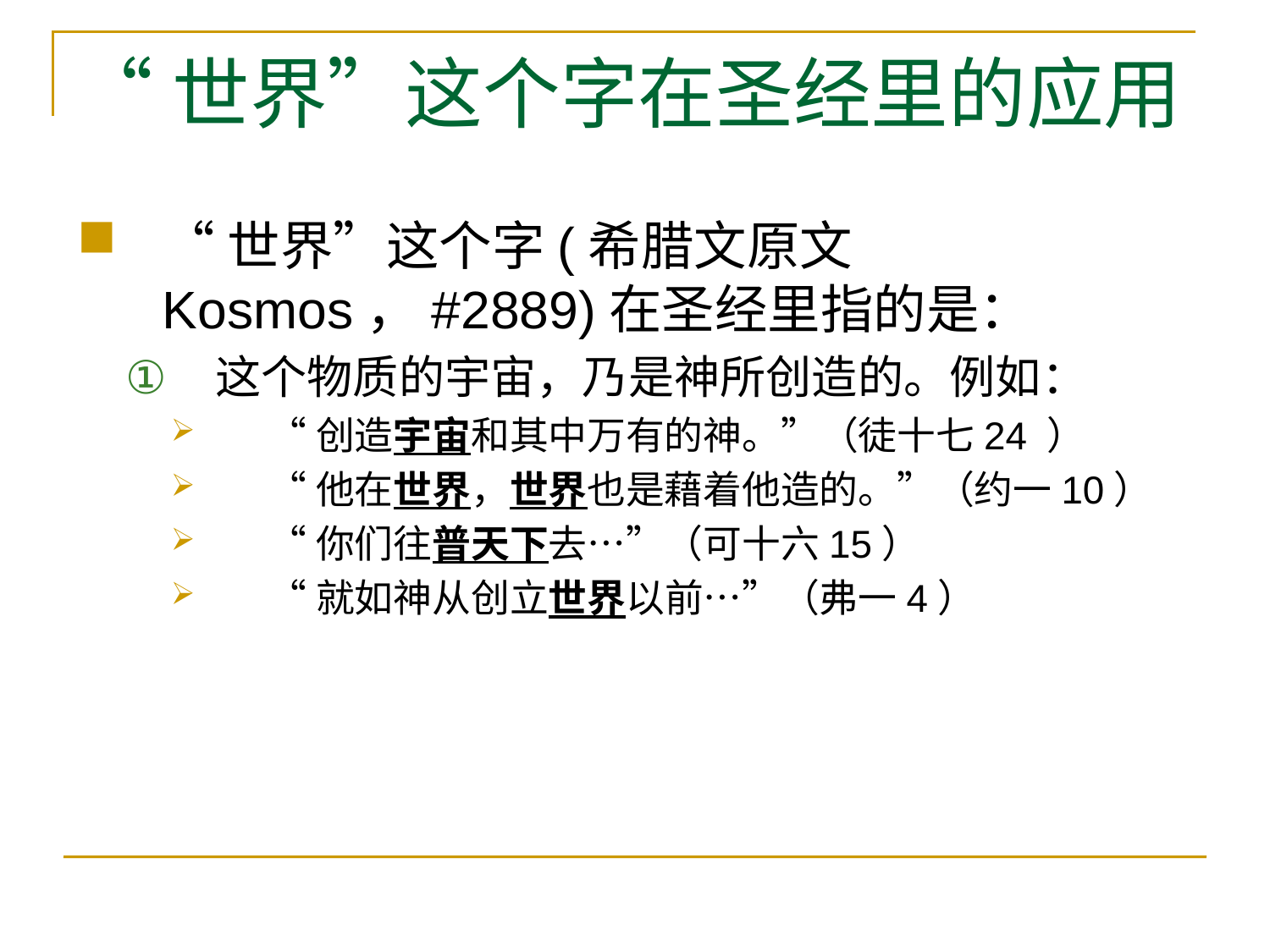

# “世界”这个字在圣经里的应用
“世界”这个字(希腊文原文Kosmos，#2889)在圣经里指的是：
这个物质的宇宙，乃是神所创造的。例如：
“创造宇宙和其中万有的神。”（徒十七24 ）
“他在世界，世界也是藉着他造的。”（约一10）
“你们往普天下去…”（可十六15）
“就如神从创立世界以前…”（弗一4）